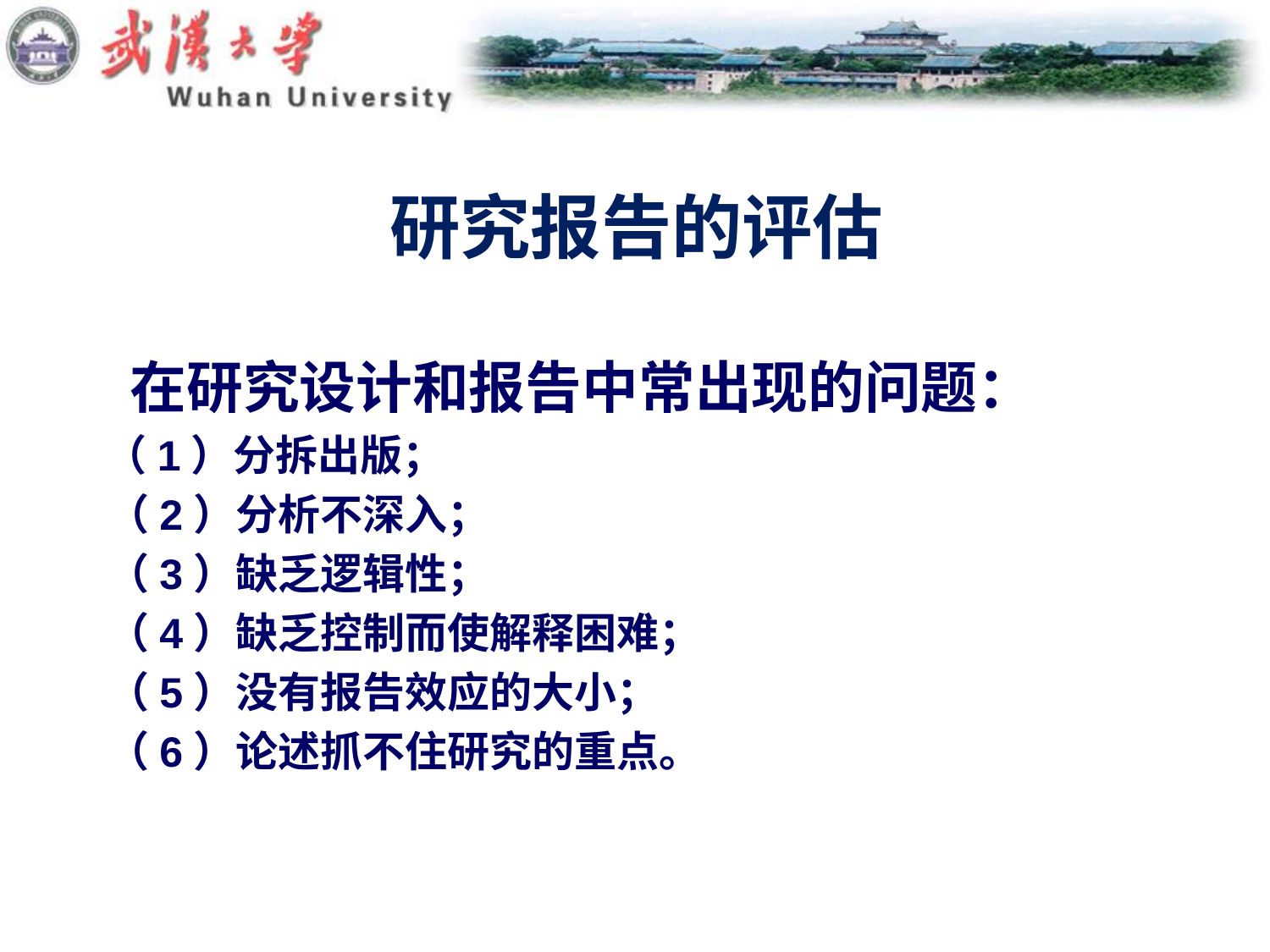

# 研究报告的评估
   在研究设计和报告中常出现的问题：
  （1）分拆出版；
  （2）分析不深入；
  （3）缺乏逻辑性；
  （4）缺乏控制而使解释困难；
  （5）没有报告效应的大小；
  （6）论述抓不住研究的重点。